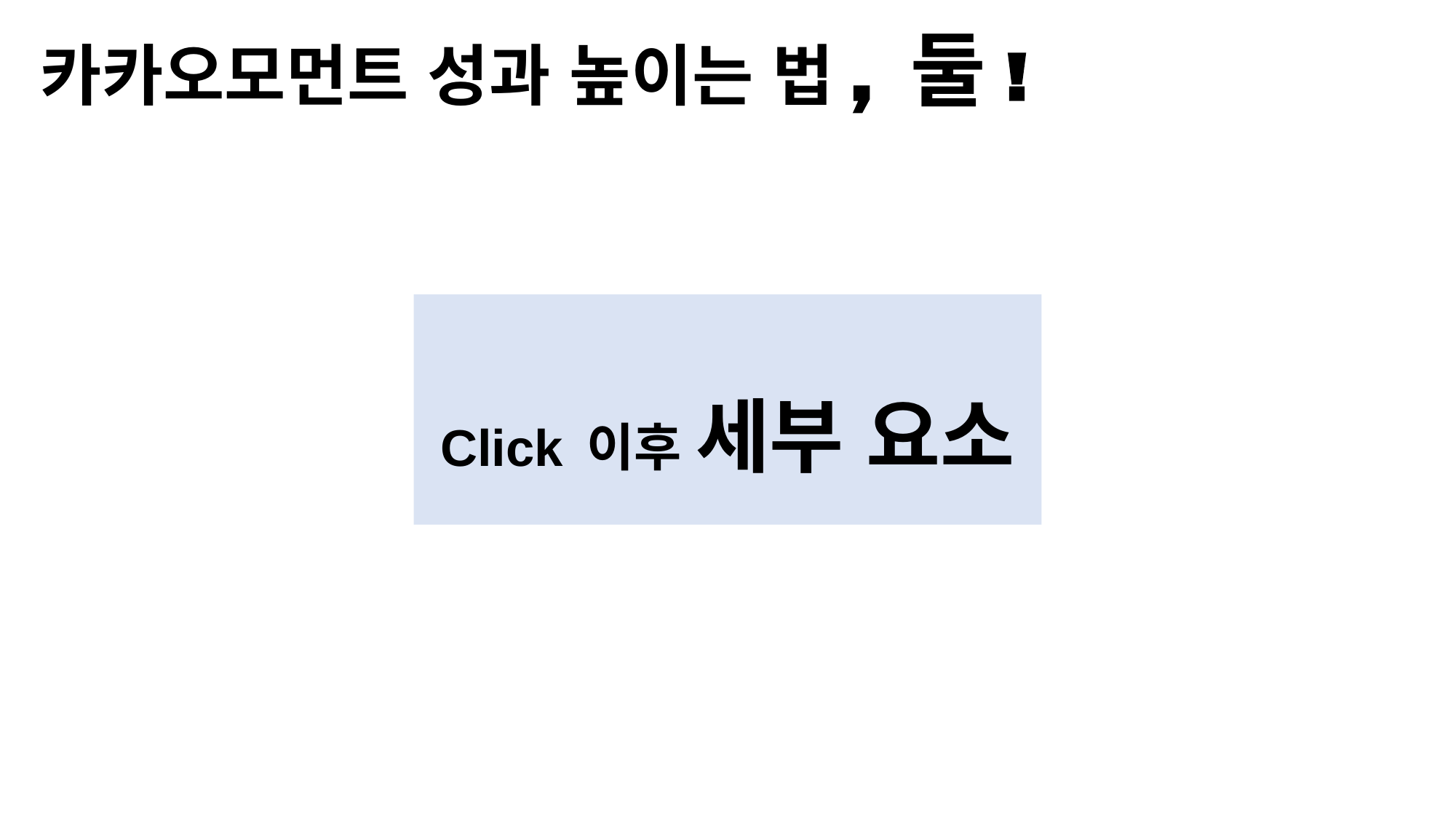

# 카카오모먼트 성과 높이는 법, 둘!
Click 이후 세부 요소